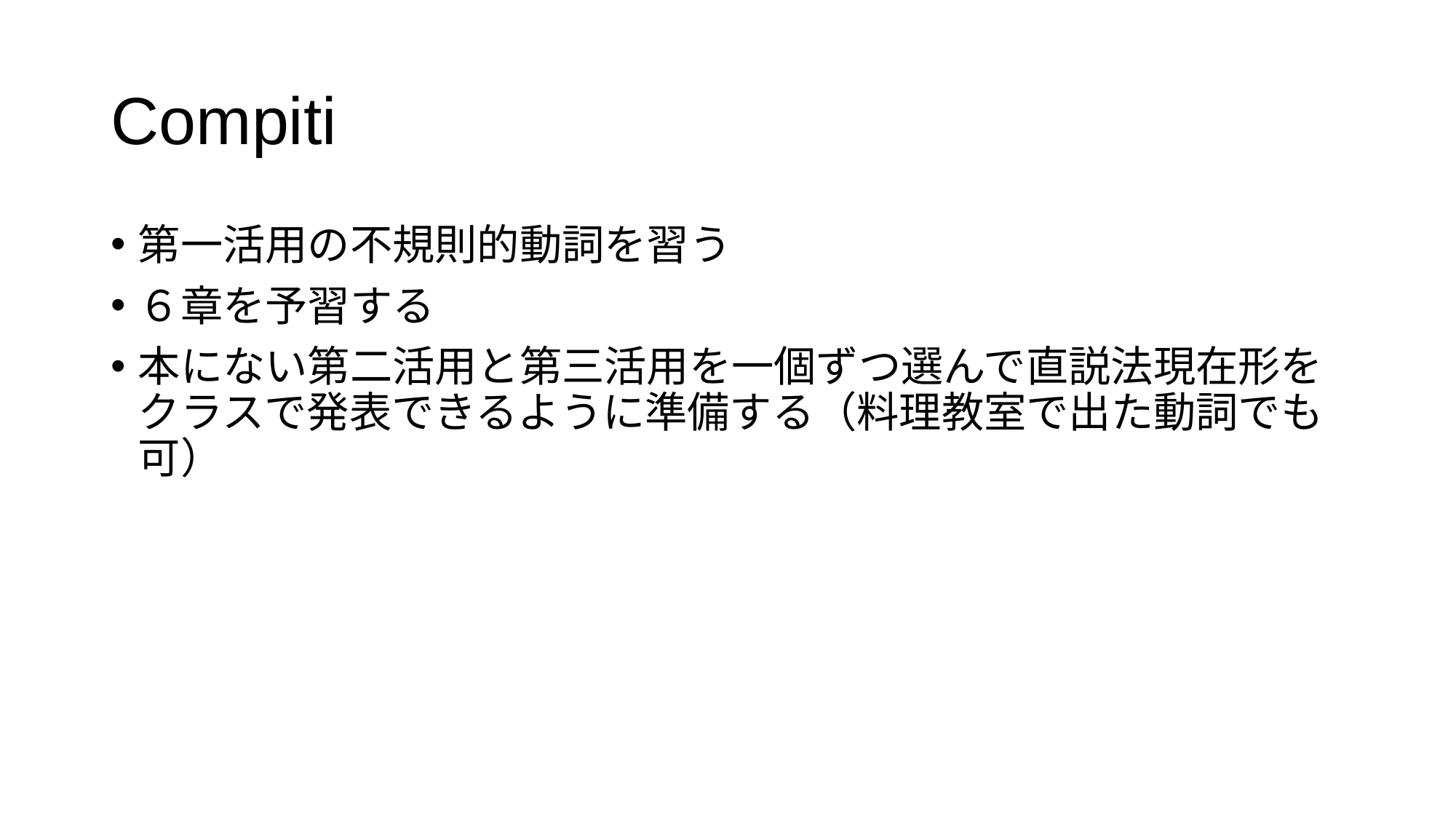

# Compiti
第一活用の不規則的動詞を習う
６章を予習する
本にない第二活用と第三活用を一個ずつ選んで直説法現在形をクラスで発表できるように準備する（料理教室で出た動詞でも可）